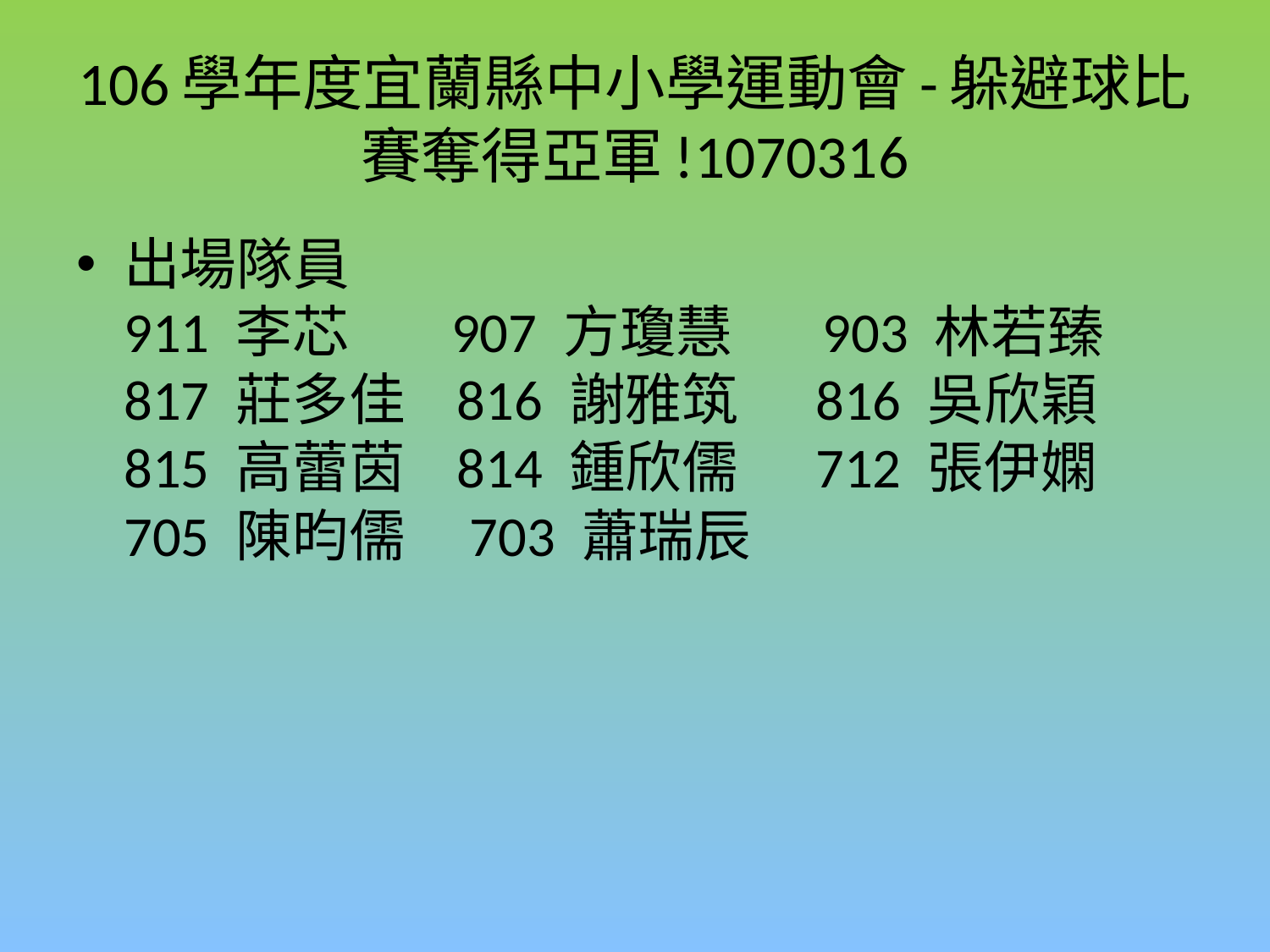

# 106學年度宜蘭縣中小學運動會-躲避球比賽奪得亞軍!1070316
出場隊員
911 李芯       907 方瓊慧      903 林若臻
817 莊多佳   816 謝雅筑     816 吳欣穎
815 高蕾茵   814 鍾欣儒     712 張伊嫻
705 陳昀儒    703 蕭瑞辰